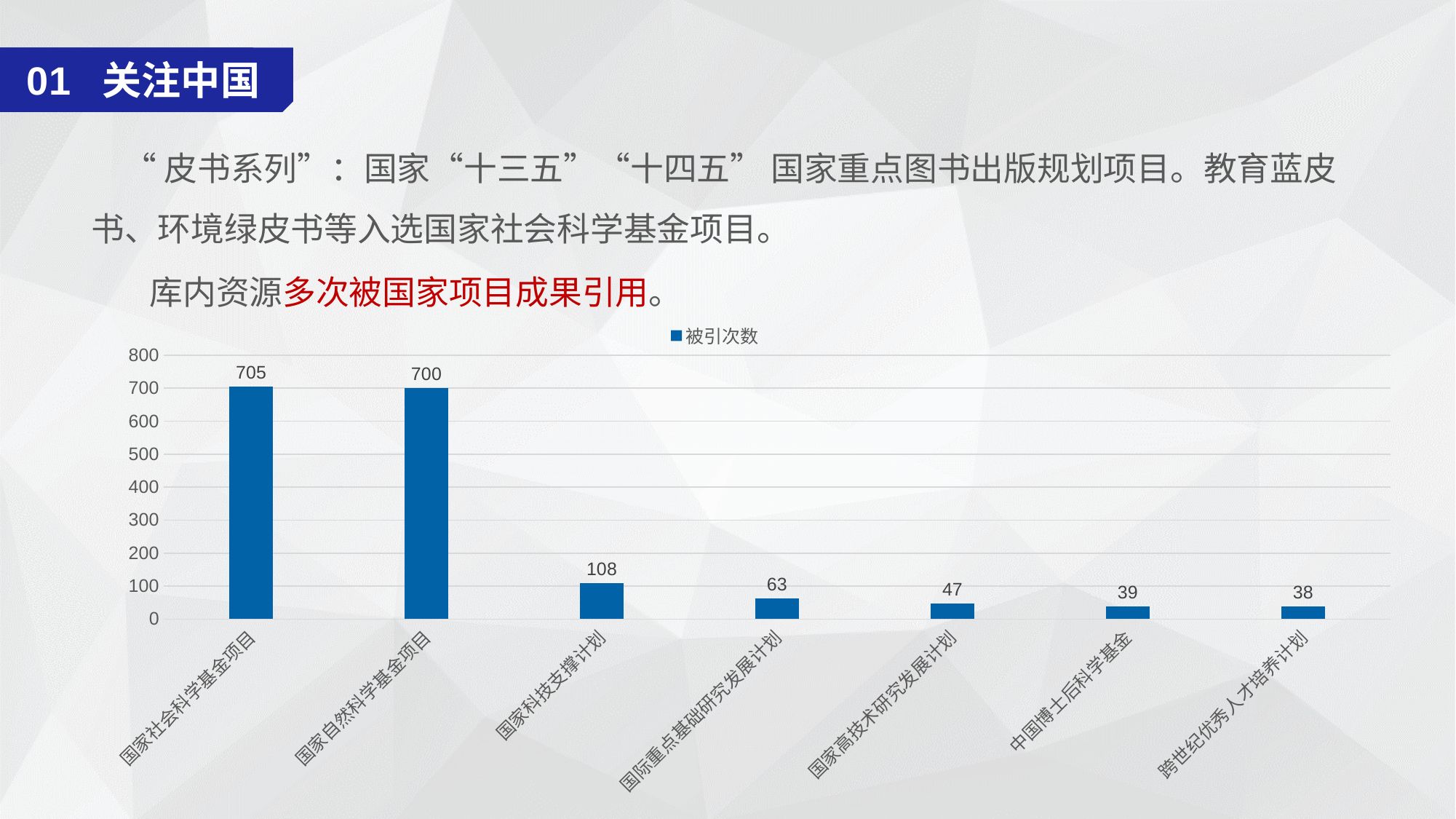

01  关注中国
社情简介
社情简介
“皮书系列”：国家“十三五”“十四五” 国家重点图书出版规划项目。教育蓝皮书、环境绿皮书等入选国家社会科学基金项目。
库内资源多次被国家项目成果引用。

### Chart

| Category | 被引次数 |
|---|---|
| 国家社会科学基金项目 | 705.0 |
| 国家自然科学基金项目 | 700.0 |
| 国家科技支撑计划 | 108.0 |
| 国际重点基础研究发展计划 | 63.0 |
| 国家高技术研究发展计划 | 47.0 |
| 中国博士后科学基金 | 39.0 |
| 跨世纪优秀人才培养计划 | 38.0 |